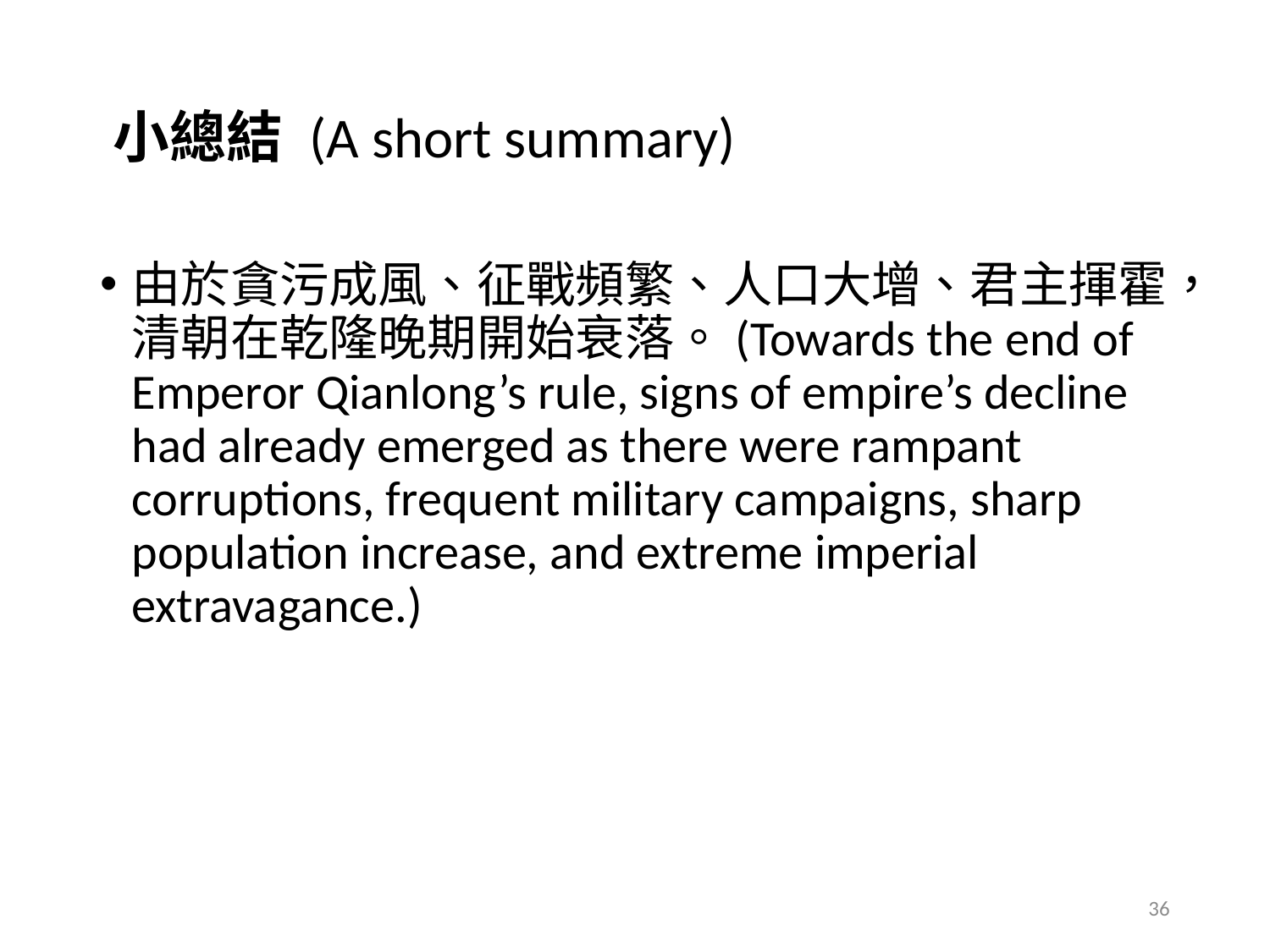

# 小總結 (A short summary)
由於貪污成風、征戰頻繁、人口大增、君主揮霍，清朝在乾隆晚期開始衰落。(Towards the end of Emperor Qianlong’s rule, signs of empire’s decline had already emerged as there were rampant corruptions, frequent military campaigns, sharp population increase, and extreme imperial extravagance.)

36